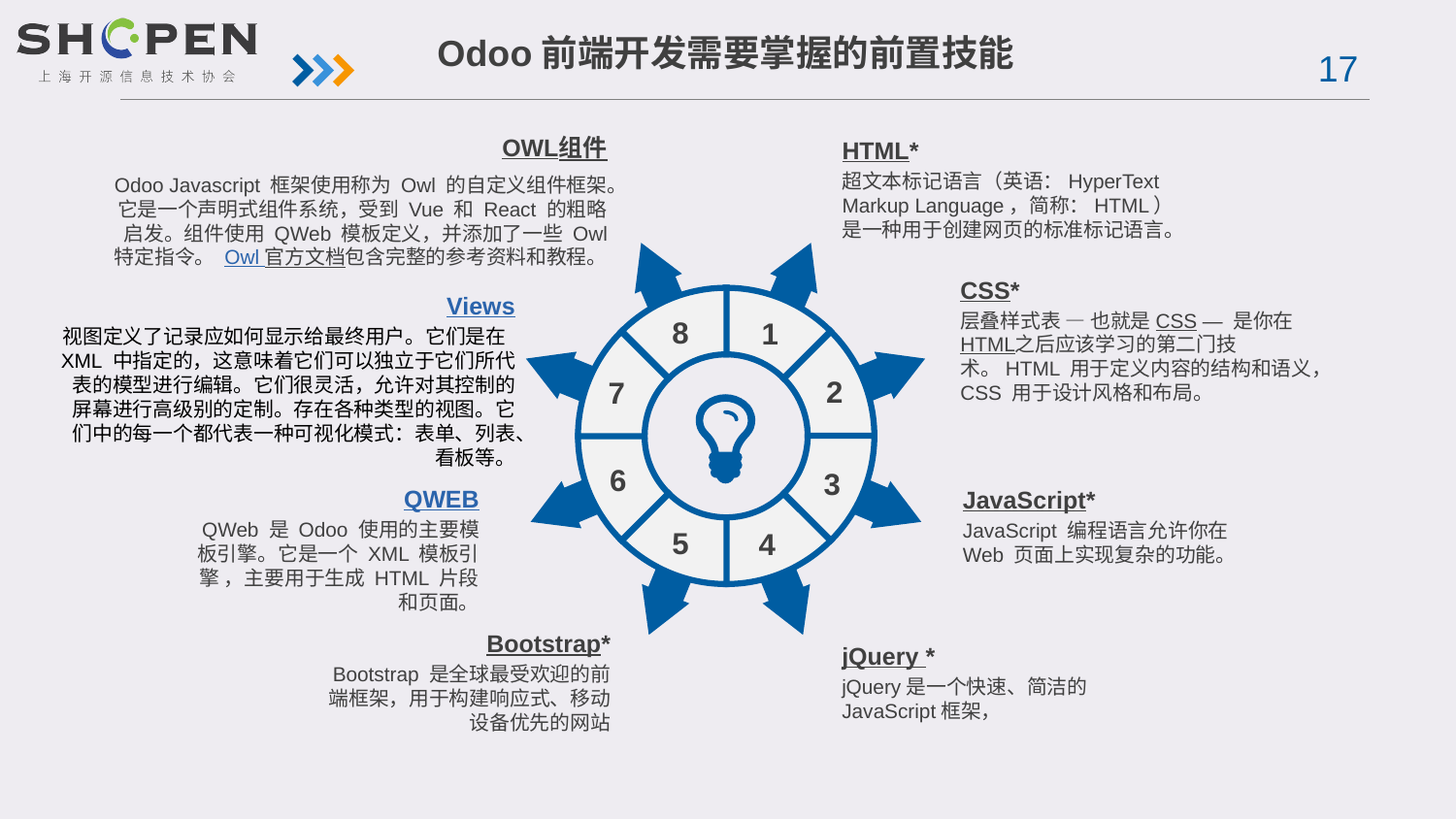

Odoo前端开发需要掌握的前置技能
HTML*
超文本标记语言（英语：HyperText Markup Language，简称：HTML）是一种用于创建网页的标准标记语言。
OWL组件
Odoo Javascript 框架使用称为 Owl 的自定义组件框架。它是一个声明式组件系统，受到 Vue 和 React 的粗略启发。组件使用 QWeb 模板定义，并添加了一些 Owl 特定指令。 Owl 官方文档包含完整的参考资料和教程。

CSS*
层叠样式表 — 也就是CSS — 是你在HTML之后应该学习的第二门技术。HTML 用于定义内容的结构和语义，CSS 用于设计风格和布局。
Views
视图定义了记录应如何显示给最终用户。它们是在 XML 中指定的，这意味着它们可以独立于它们所代表的模型进行编辑。它们很灵活，允许对其控制的屏幕进行高级别的定制。存在各种类型的视图。它们中的每一个都代表一种可视化模式：表单、列表、看板等。
8
1

2
7

JavaScript*
JavaScript 编程语言允许你在 Web 页面上实现复杂的功能。
6
3

QWEB
QWeb 是 Odoo 使用的主要模板引擎。它是一个 XML 模板引擎 ，主要用于生成 HTML 片段和页面。
5
4
Bootstrap*
Bootstrap 是全球最受欢迎的前端框架，用于构建响应式、移动设备优先的网站
jQuery *
jQuery是一个快速、简洁的JavaScript框架，